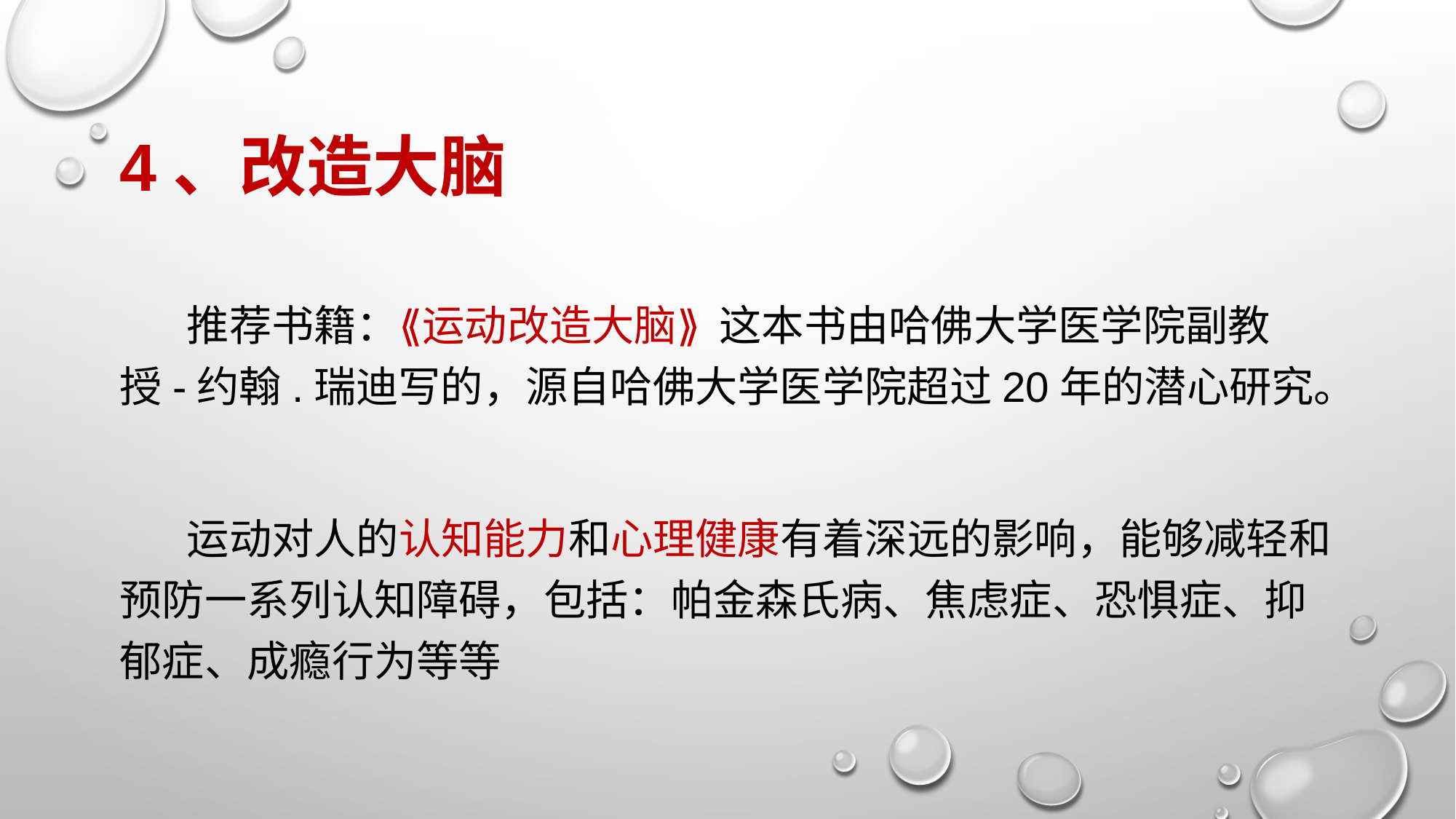

# 4、改造大脑
      推荐书籍：⟪运动改造大脑⟫  这本书由哈佛大学医学院副教授-约翰.瑞迪写的，源自哈佛大学医学院超过20年的潜心研究。

      运动对人的认知能力和心理健康有着深远的影响，能够减轻和预防一系列认知障碍，包括：帕金森氏病、焦虑症、恐惧症、抑郁症、成瘾行为等等